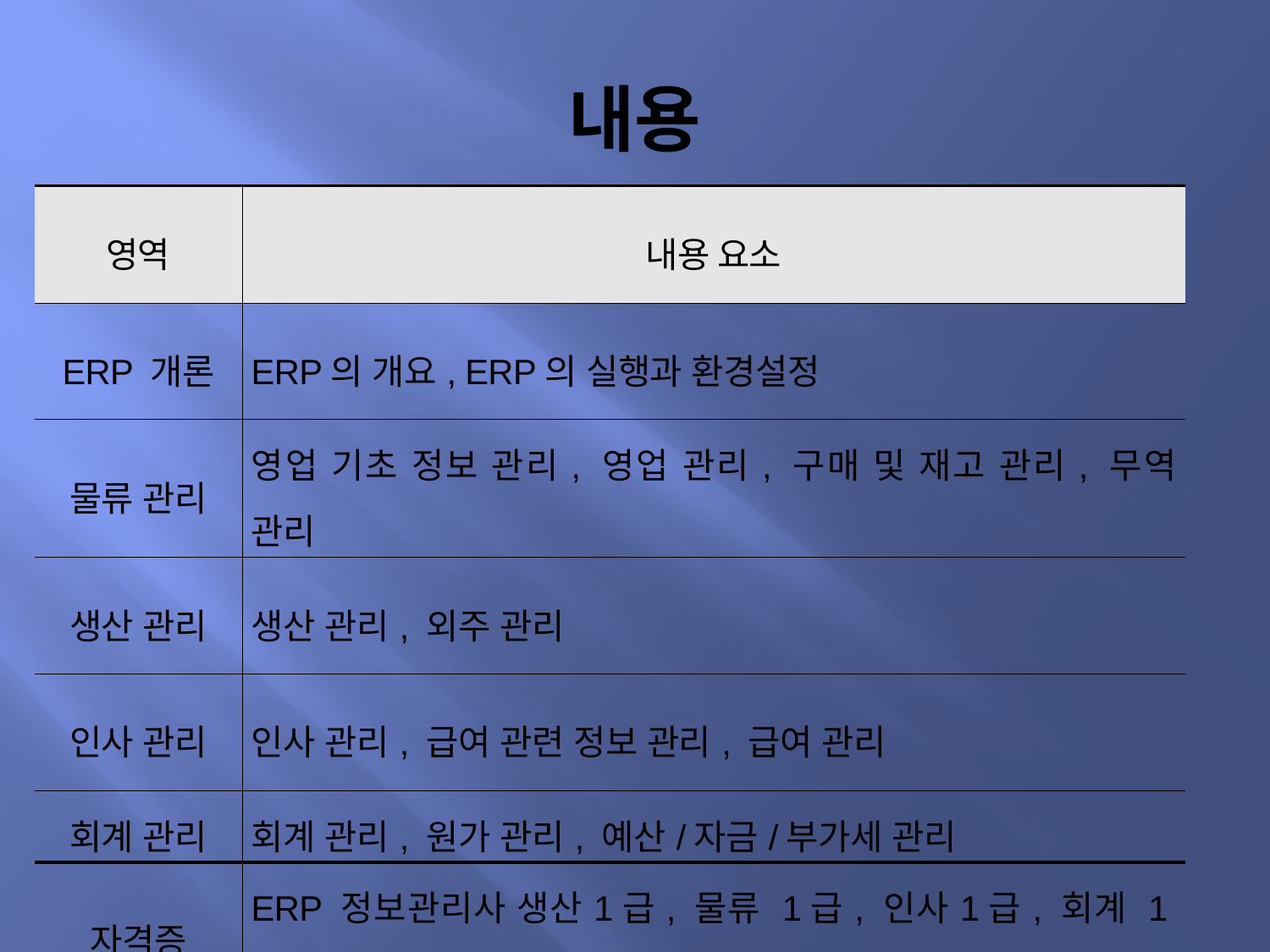

# 내용
| 영역 | 내용 요소 |
| --- | --- |
| ERP 개론 | ERP의 개요, ERP의 실행과 환경설정 |
| 물류 관리 | 영업 기초 정보 관리, 영업 관리, 구매 및 재고 관리, 무역 관리 |
| 생산 관리 | 생산 관리, 외주 관리 |
| 인사 관리 | 인사 관리, 급여 관련 정보 관리, 급여 관리 |
| 회계 관리 | 회계 관리, 원가 관리, 예산/자금/부가세 관리 |
| 자격증 | ERP 정보관리사 생산1급, 물류 1급, 인사1급, 회계 1급 |